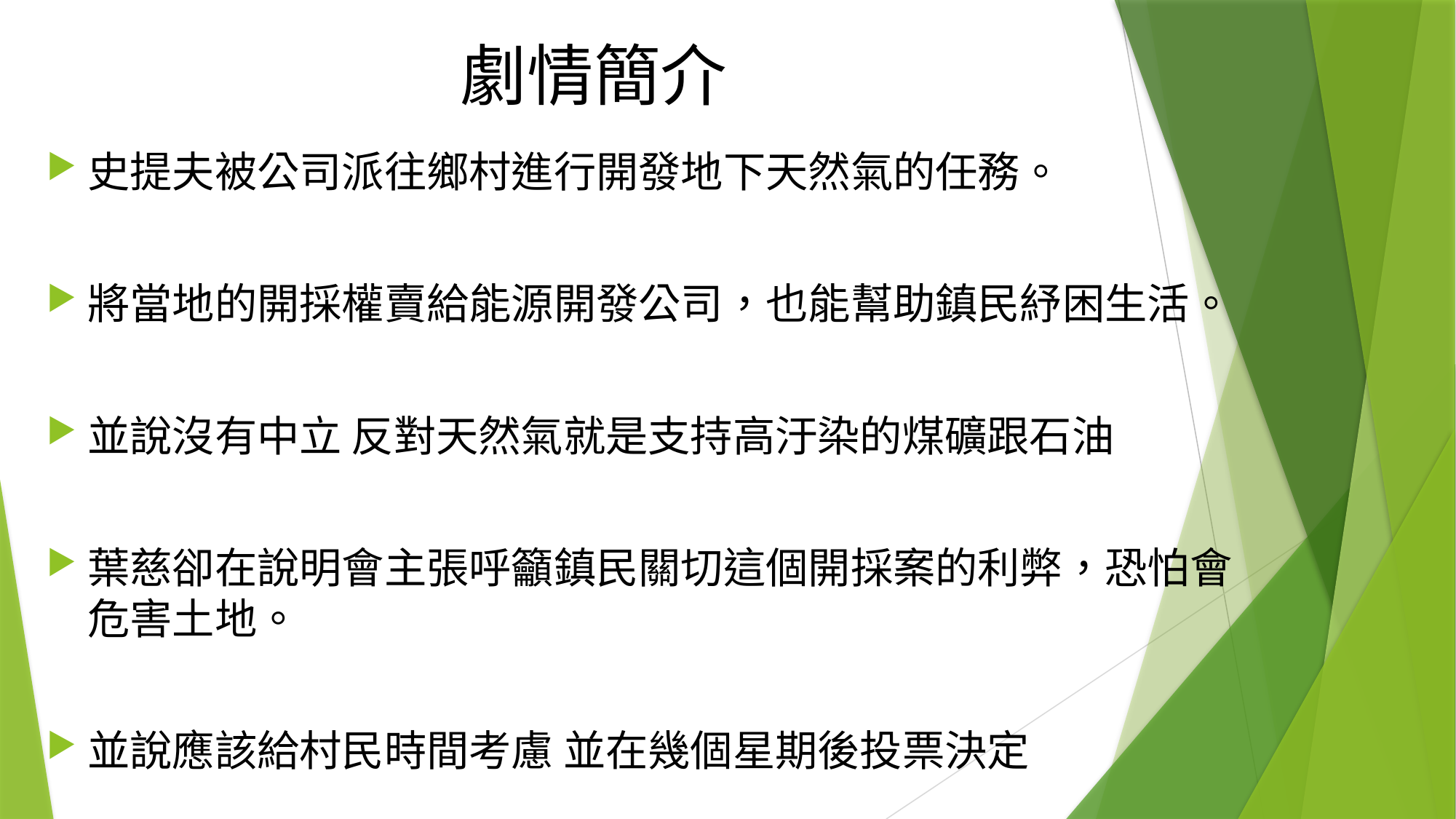

# 劇情簡介
史提夫被公司派往鄉村進行開發地下天然氣的任務。

將當地的開採權賣給能源開發公司，也能幫助鎮民紓困生活。

並說沒有中立 反對天然氣就是支持高汙染的煤礦跟石油

葉慈卻在說明會主張呼籲鎮民關切這個開採案的利弊，恐怕會危害土地。

並說應該給村民時間考慮 並在幾個星期後投票決定